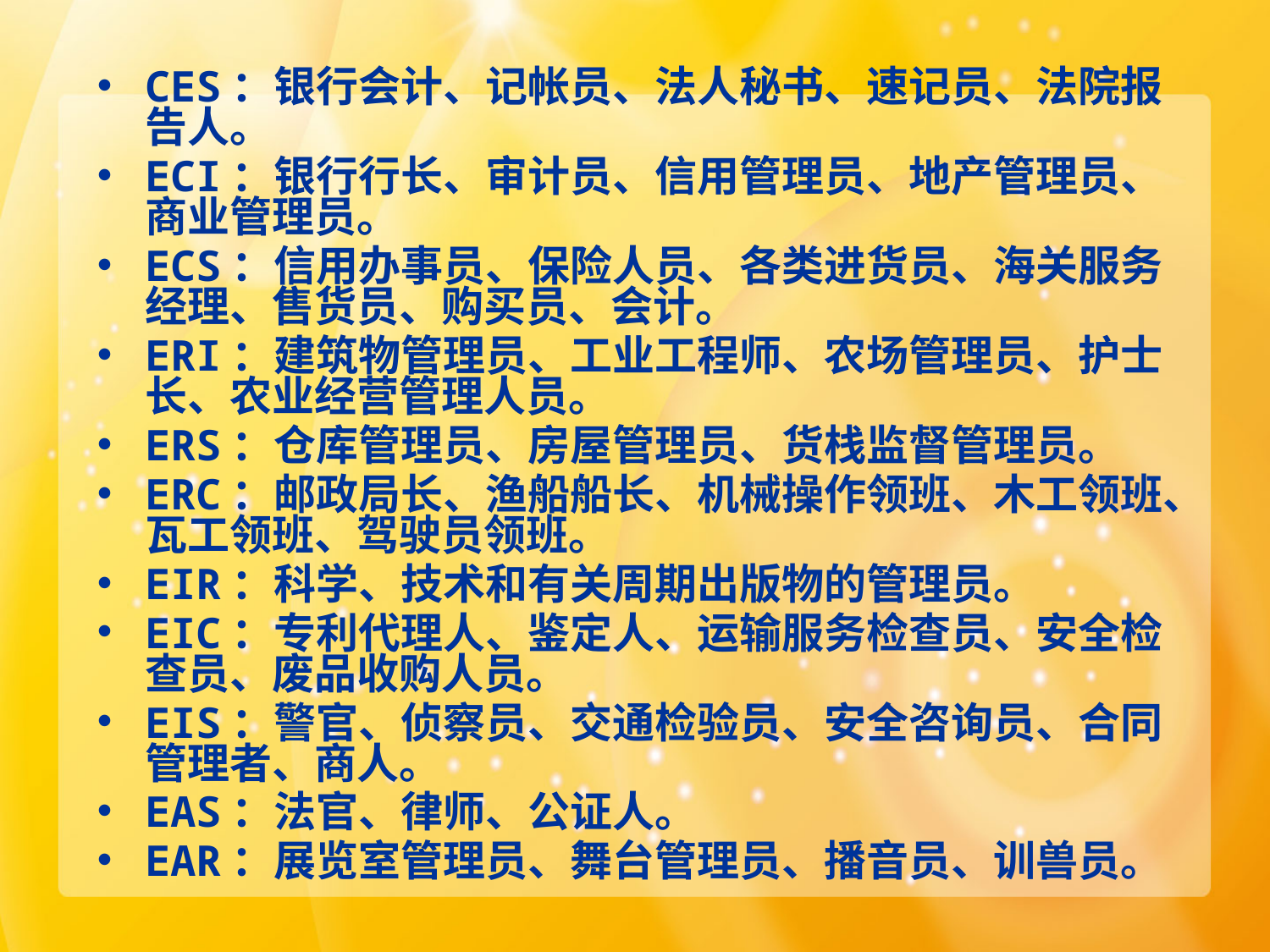

#
CES：银行会计、记帐员、法人秘书、速记员、法院报告人。
ECI：银行行长、审计员、信用管理员、地产管理员、商业管理员。
ECS：信用办事员、保险人员、各类进货员、海关服务经理、售货员、购买员、会计。
ERI：建筑物管理员、工业工程师、农场管理员、护士长、农业经营管理人员。
ERS：仓库管理员、房屋管理员、货栈监督管理员。
ERC：邮政局长、渔船船长、机械操作领班、木工领班、瓦工领班、驾驶员领班。
EIR：科学、技术和有关周期出版物的管理员。
EIC：专利代理人、鉴定人、运输服务检查员、安全检查员、废品收购人员。
EIS：警官、侦察员、交通检验员、安全咨询员、合同管理者、商人。
EAS：法官、律师、公证人。
EAR：展览室管理员、舞台管理员、播音员、训兽员。